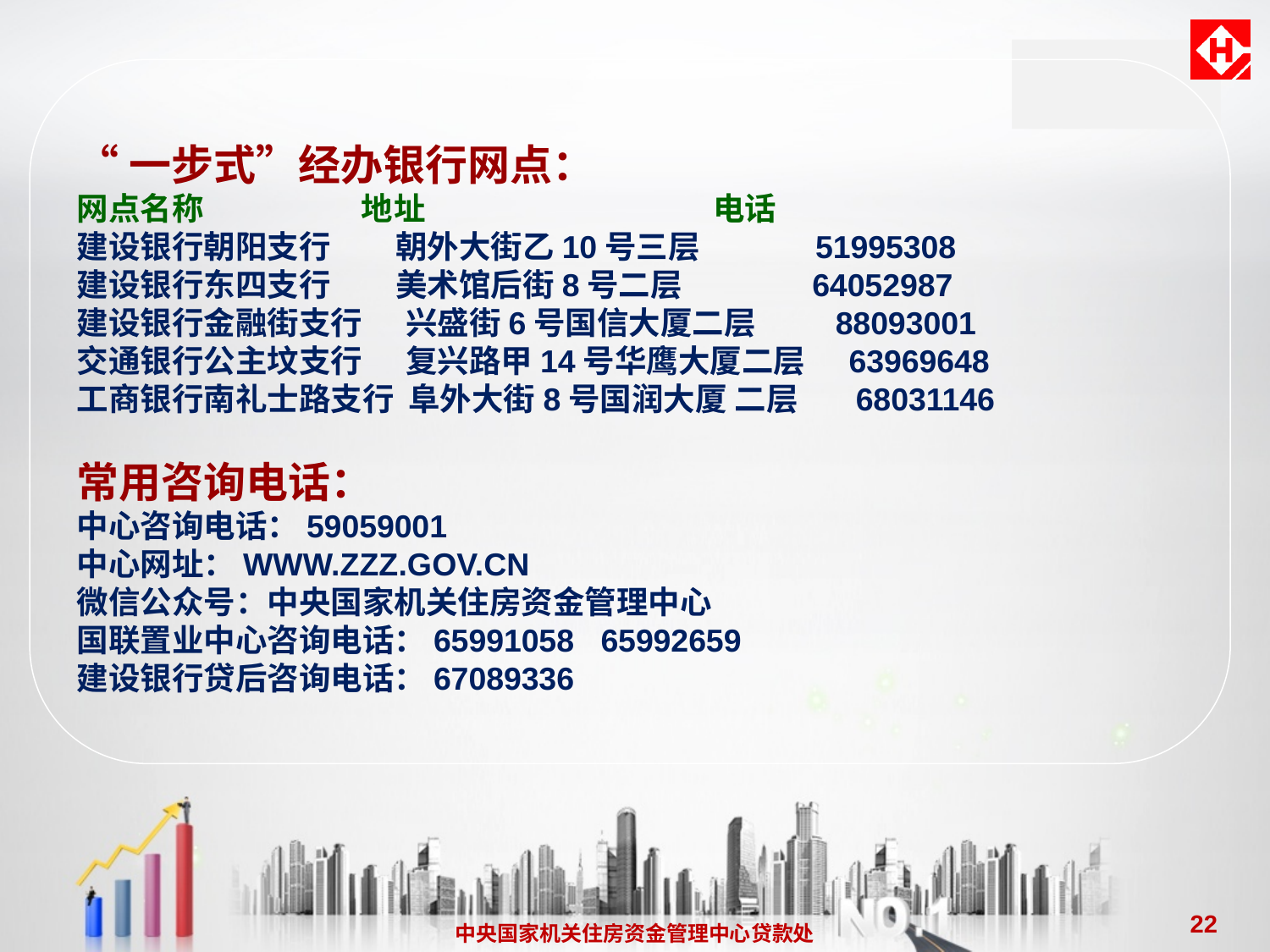

“一步式”经办银行网点：
网点名称                      地址                                        电话
建设银行朝阳支行         朝外大街乙10号三层               51995308
建设银行东四支行         美术馆后街8号二层                 64052987
建设银行金融街支行      兴盛街6号国信大厦二层          88093001
交通银行公主坟支行      复兴路甲14号华鹰大厦二层     63969648
工商银行南礼士路支行  阜外大街8号国润大厦 二层       68031146

常用咨询电话：
中心咨询电话：59059001
中心网址：WWW.ZZZ.GOV.CN
微信公众号：中央国家机关住房资金管理中心
国联置业中心咨询电话：65991058   65992659
建设银行贷后咨询电话：67089336
22
中央国家机关住房资金管理中心贷款处